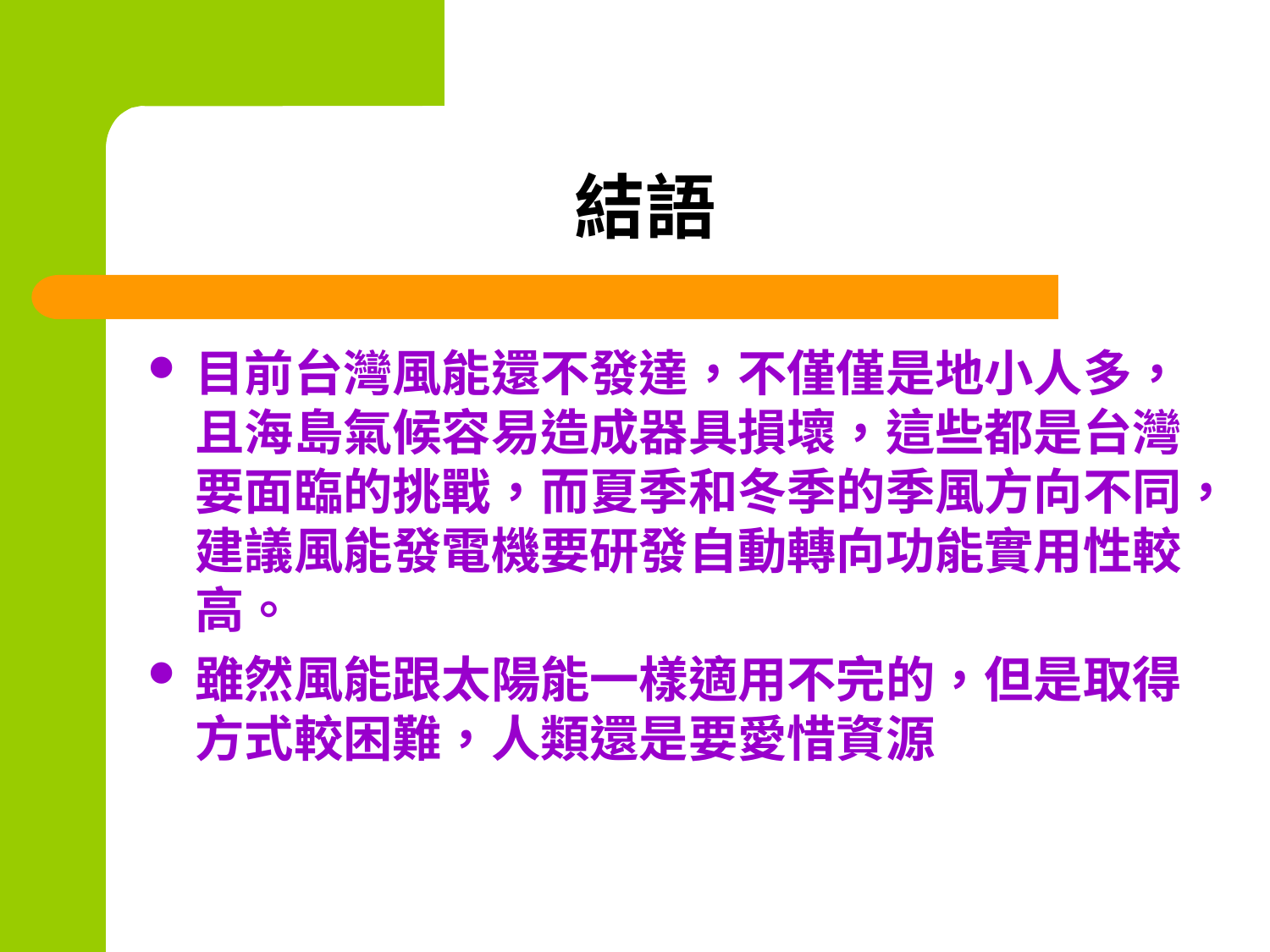

結語
目前台灣風能還不發達，不僅僅是地小人多，且海島氣候容易造成器具損壞，這些都是台灣要面臨的挑戰，而夏季和冬季的季風方向不同，建議風能發電機要研發自動轉向功能實用性較高。
雖然風能跟太陽能一樣適用不完的，但是取得方式較困難，人類還是要愛惜資源